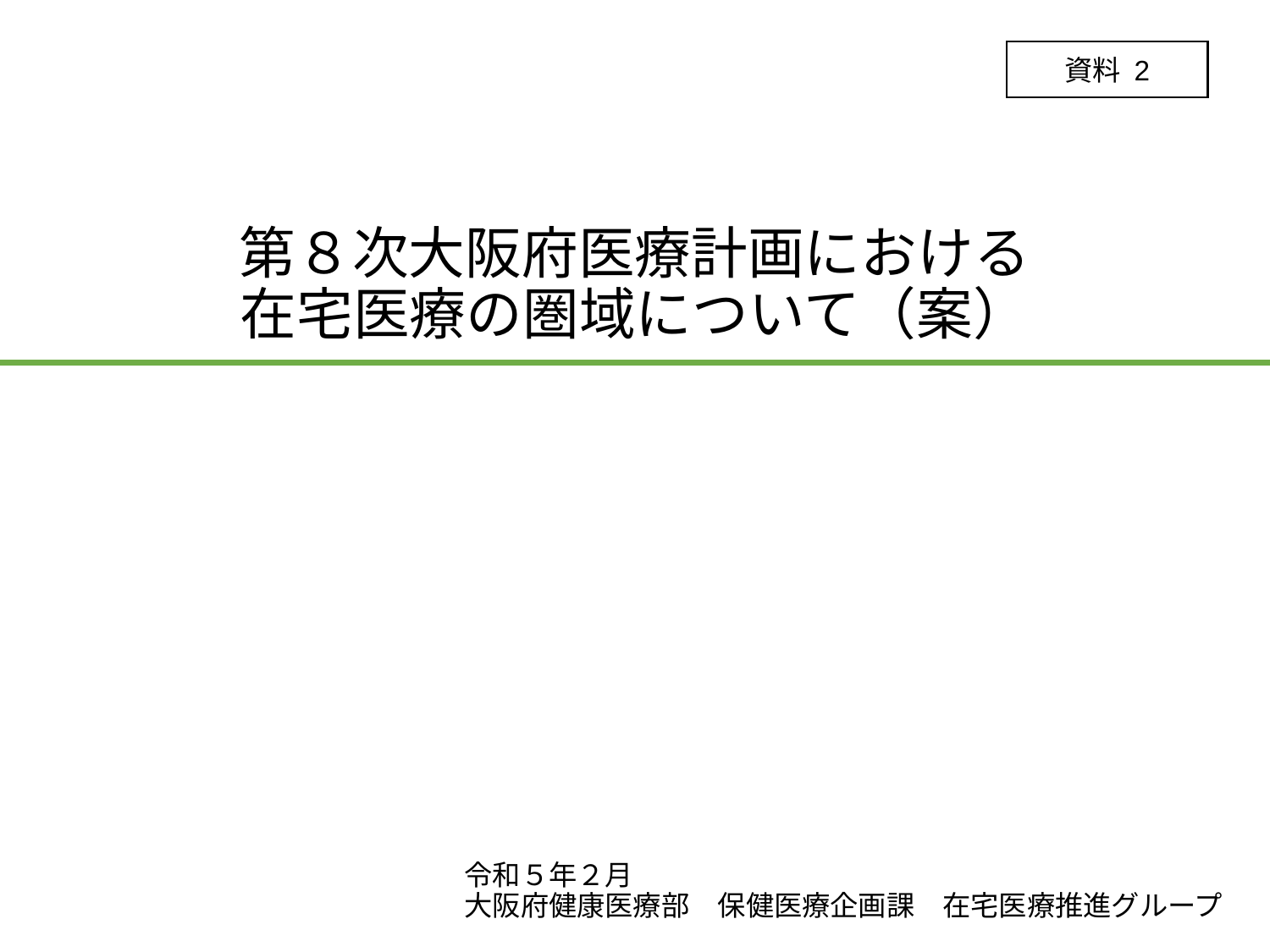

資料 2
# 第８次大阪府医療計画における 在宅医療の圏域について（案）
令和５年２月
大阪府健康医療部　保健医療企画課　在宅医療推進グループ